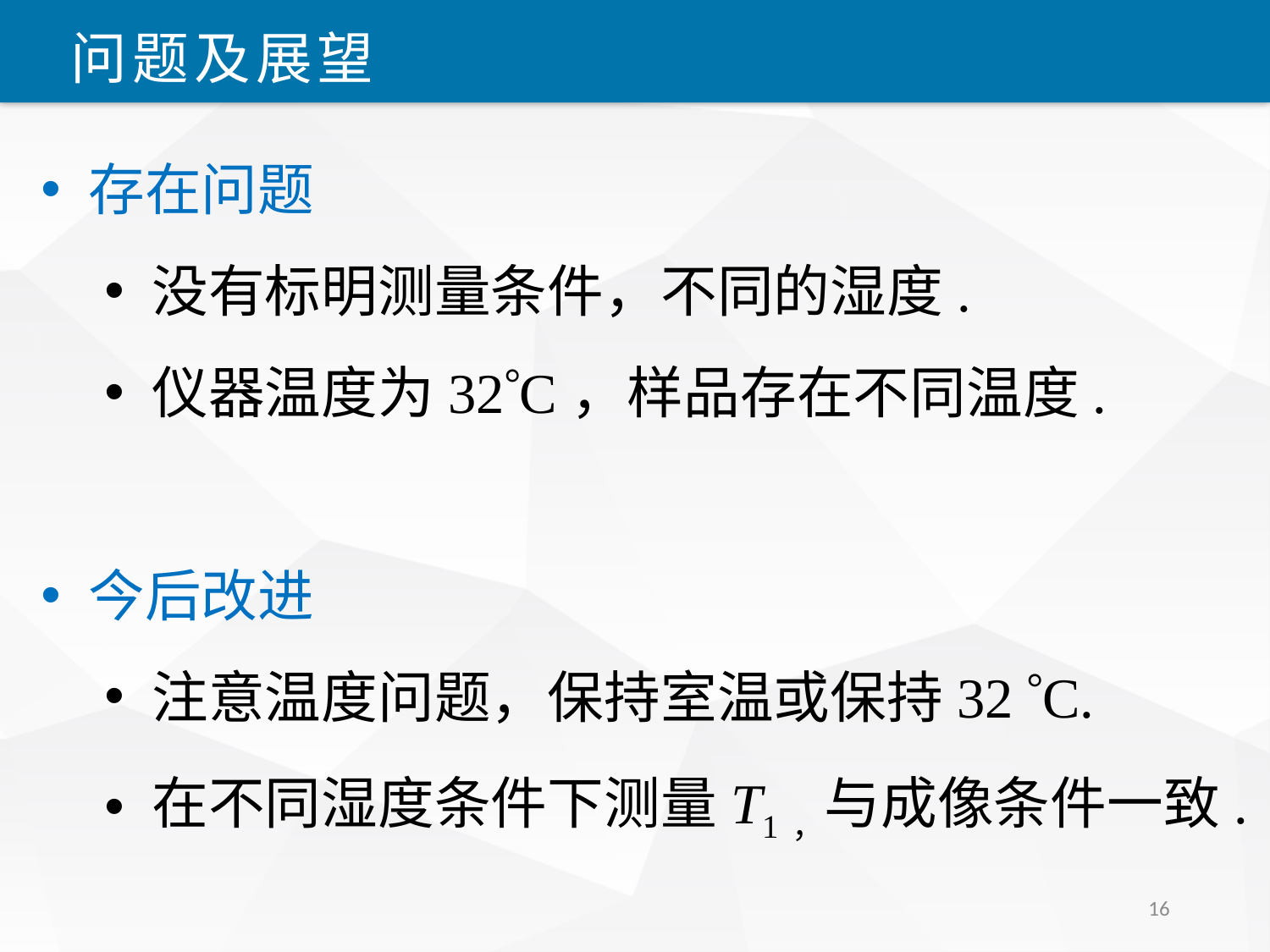

问题及展望
存在问题
没有标明测量条件，不同的湿度.
仪器温度为32°C，样品存在不同温度.

今后改进
注意温度问题，保持室温或保持32 °C.
在不同湿度条件下测量T1，与成像条件一致.
16